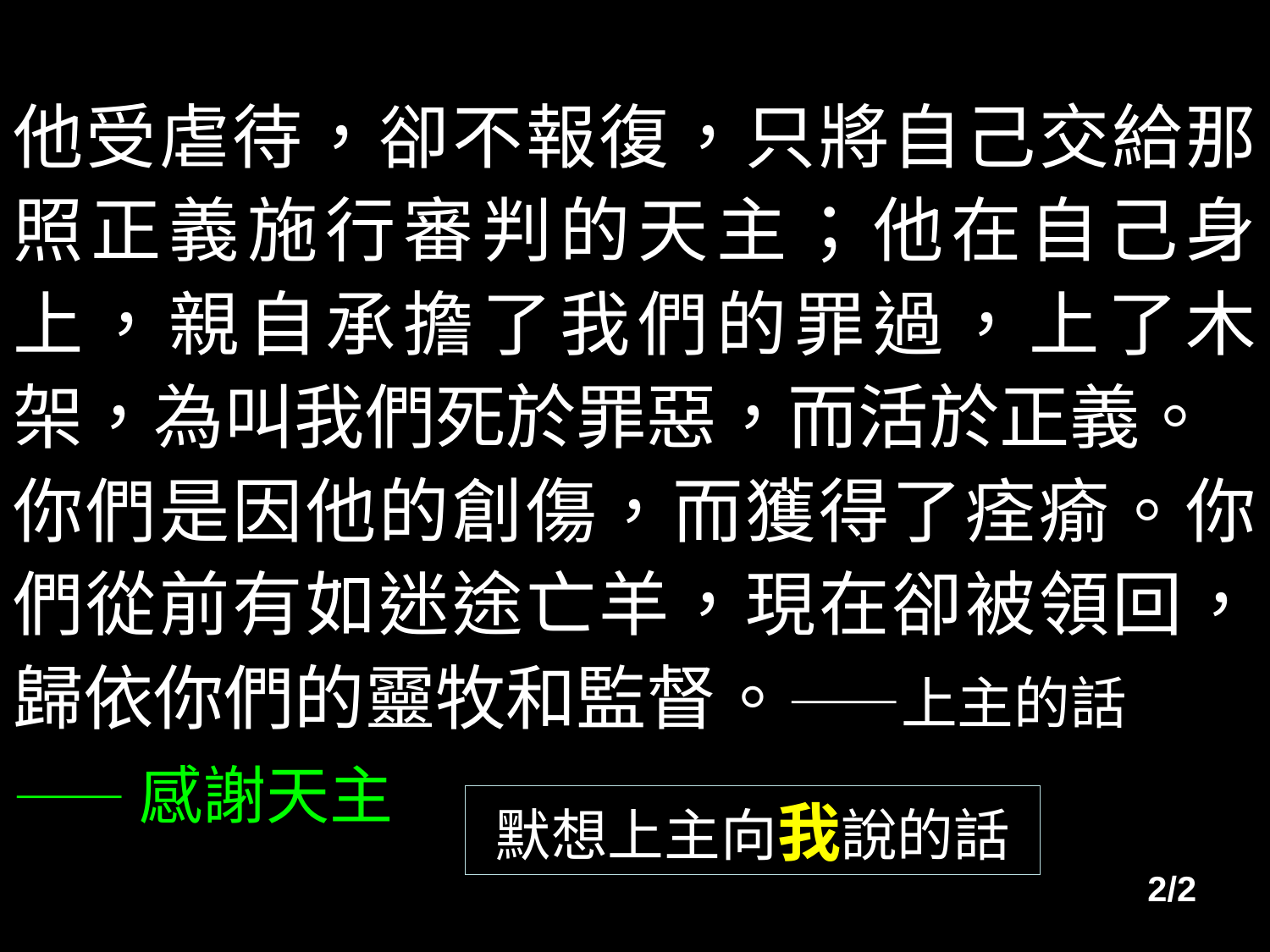

他受虐待，卻不報復，只將自己交給那照正義施行審判的天主；他在自己身上，親自承擔了我們的罪過，上了木架，為叫我們死於罪惡，而活於正義。
你們是因他的創傷，而獲得了痊瘉。你們從前有如迷途亡羊，現在卻被領回，歸依你們的靈牧和監督。——上主的話
——感謝天主
默想上主向我說的話
2/2